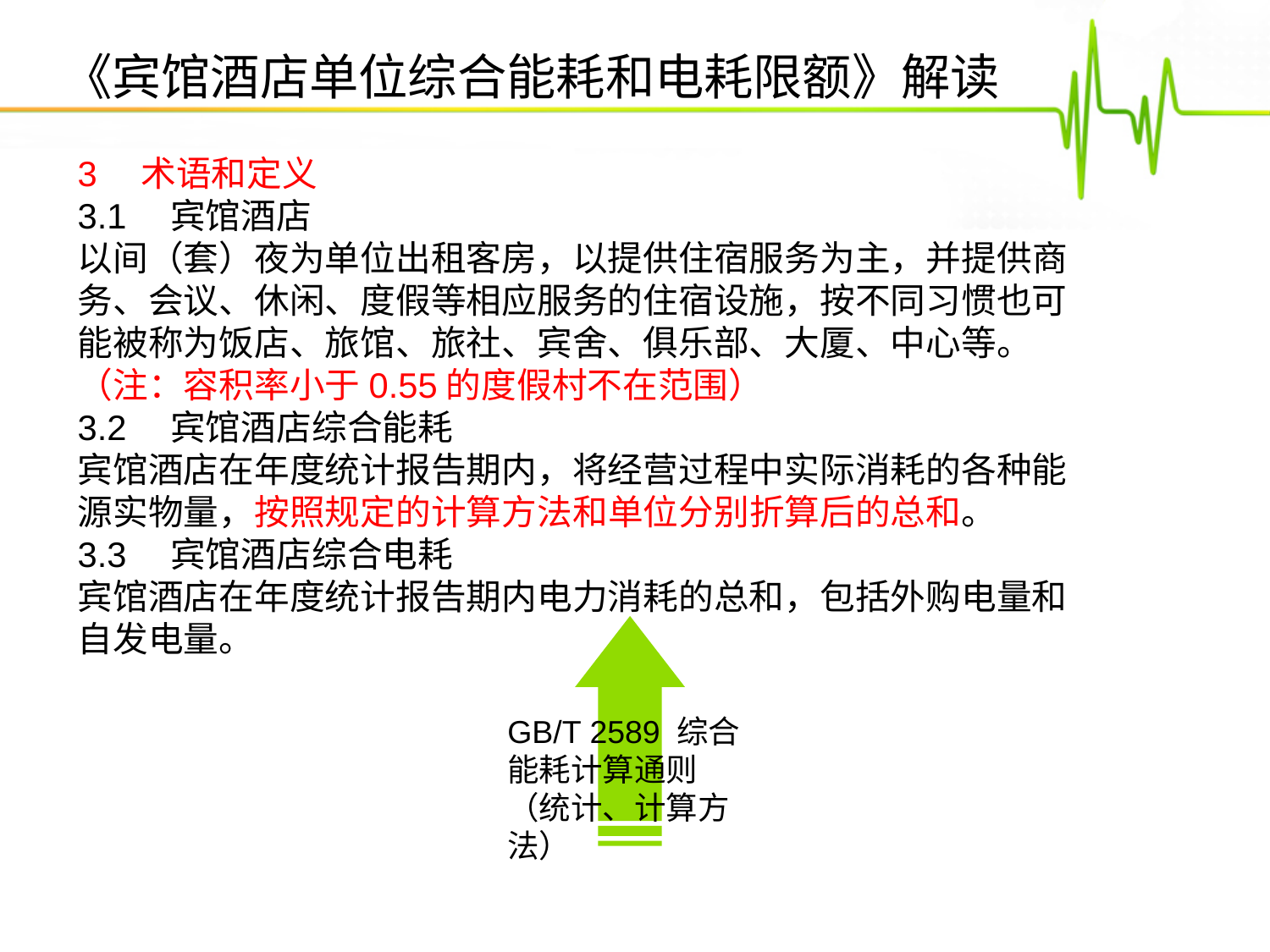

《宾馆酒店单位综合能耗和电耗限额》解读
3　术语和定义
3.1　宾馆酒店
以间（套）夜为单位出租客房，以提供住宿服务为主，并提供商务、会议、休闲、度假等相应服务的住宿设施，按不同习惯也可能被称为饭店、旅馆、旅社、宾舍、俱乐部、大厦、中心等。（注：容积率小于0.55的度假村不在范围）
3.2　宾馆酒店综合能耗
宾馆酒店在年度统计报告期内，将经营过程中实际消耗的各种能源实物量，按照规定的计算方法和单位分别折算后的总和。
3.3　宾馆酒店综合电耗
宾馆酒店在年度统计报告期内电力消耗的总和，包括外购电量和自发电量。

点击添加文本
点击添加文本
点击添加文本

GB/T 2589 综合能耗计算通则 （统计、计算方法）
点击添加文本